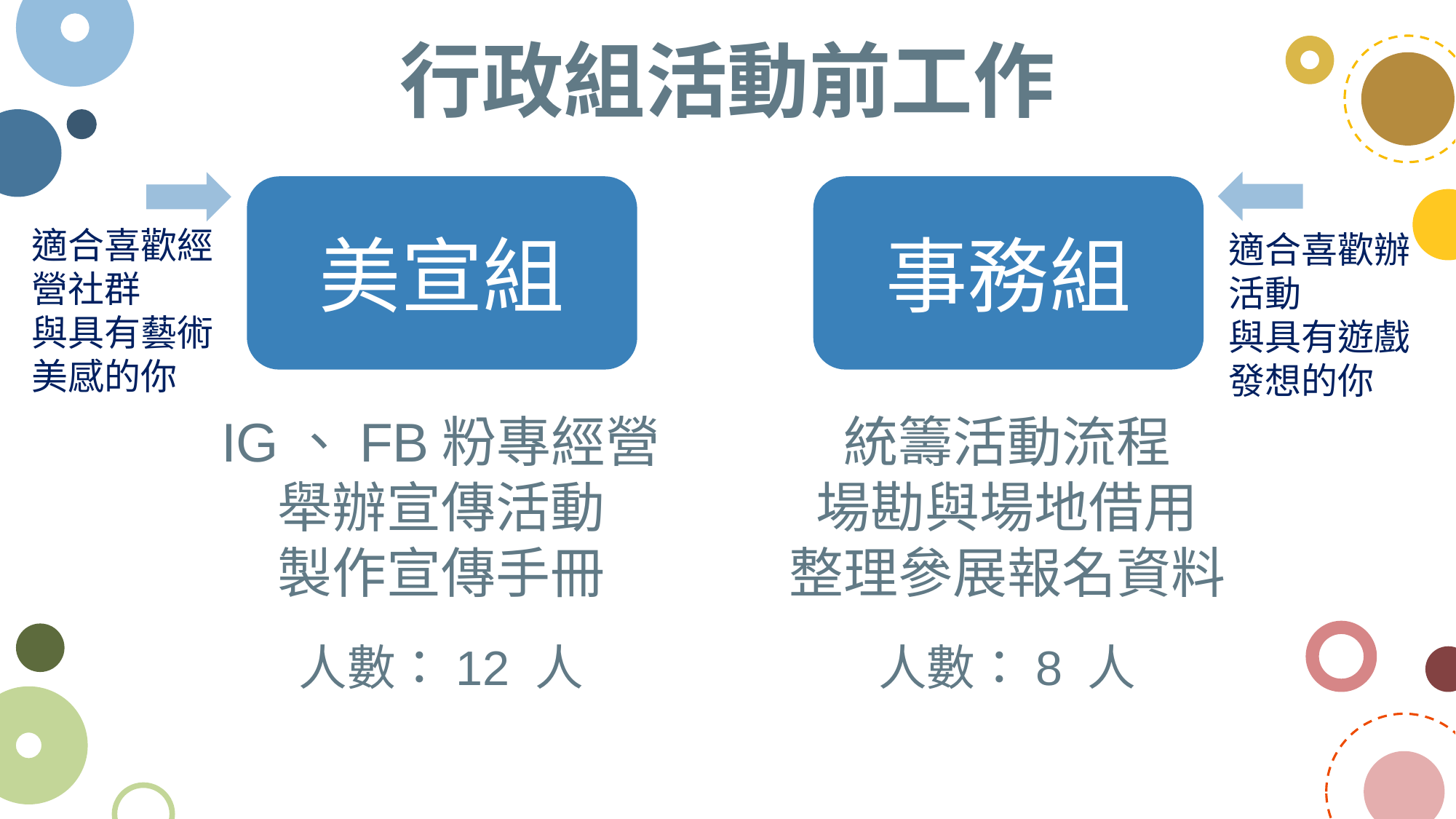

行政組活動前工作

美宣組
事務組
適合喜歡經營社群
與具有藝術美感的你
適合喜歡辦活動
與具有遊戲發想的你
IG、FB粉專經營
舉辦宣傳活動
製作宣傳手冊

人數：12 人
統籌活動流程
場勘與場地借用
整理參展報名資料

人數：8 人